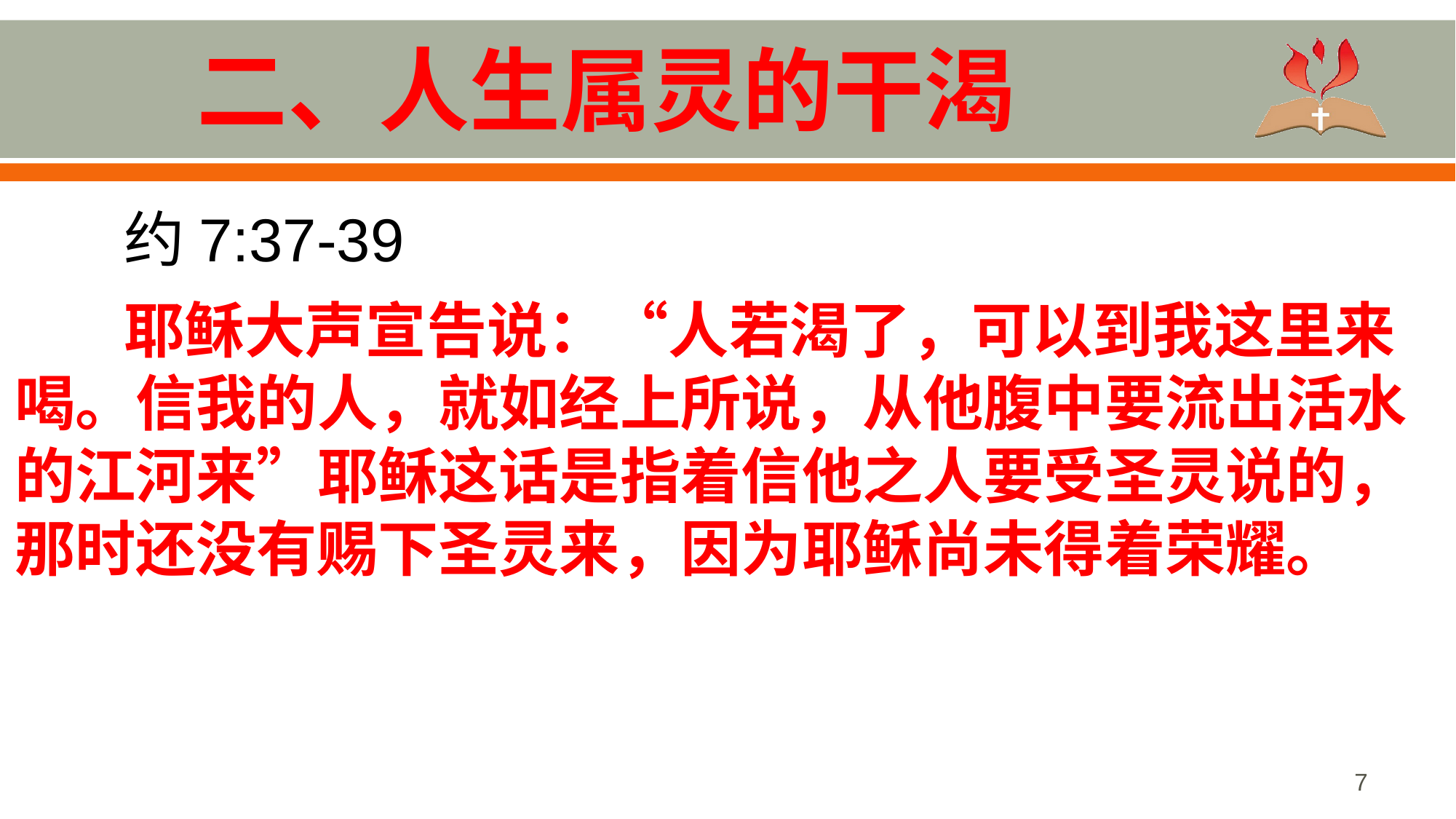

# 二、人生属灵的干渴
约7:37-39
耶稣大声宣告说：“人若渴了，可以到我这里来喝。信我的人，就如经上所说，从他腹中要流出活水的江河来”耶稣这话是指着信他之人要受圣灵说的，那时还没有赐下圣灵来，因为耶稣尚未得着荣耀。
7